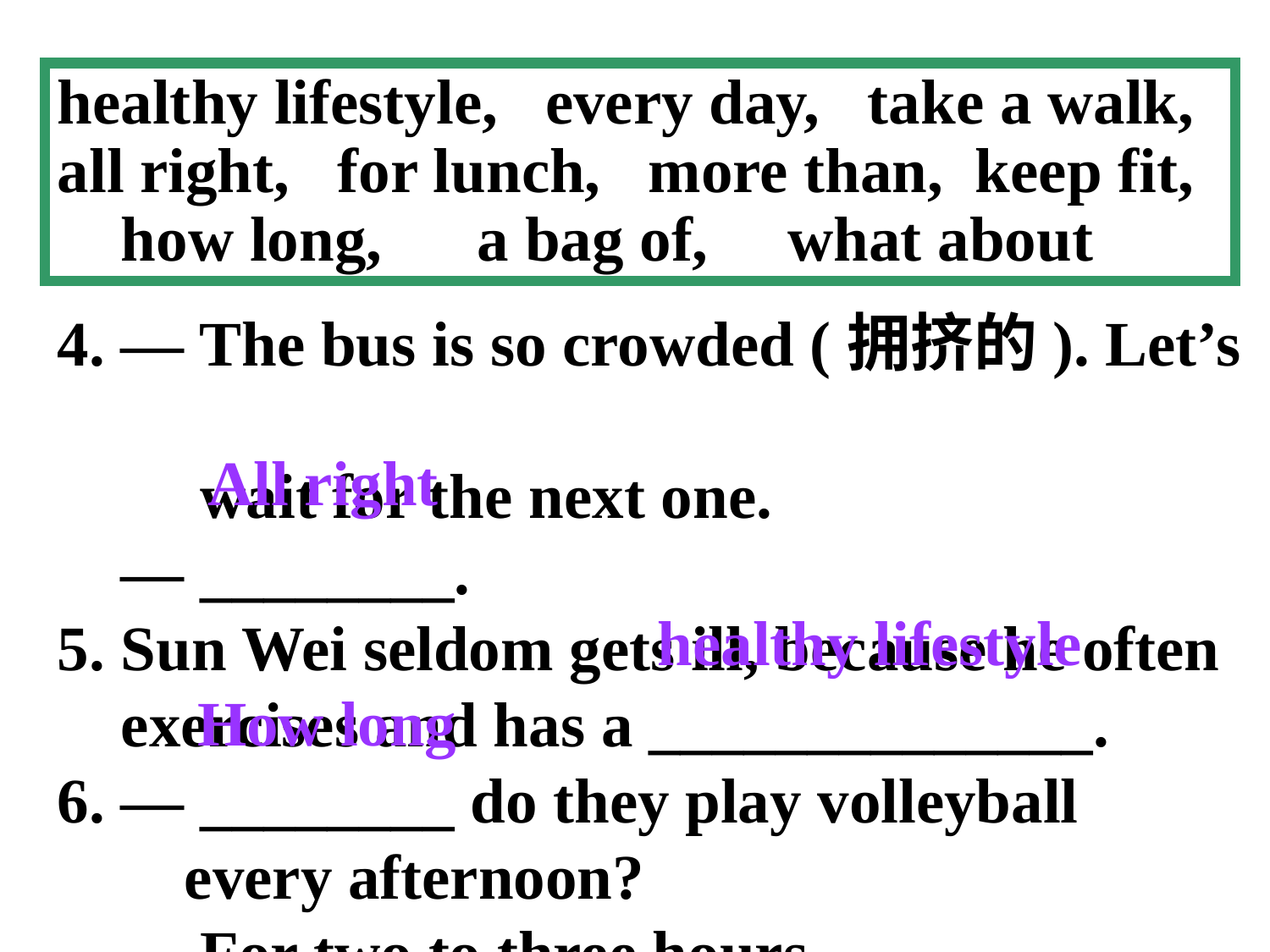

healthy lifestyle,   every day,   take a walk,
all right,   for lunch,   more than,  keep fit,  how long,      a bag of,     what about
4. — The bus is so crowded (拥挤的). Let’s
         wait for the next one.
    — ________.
5. Sun Wei seldom gets ill, because he often
    exercises and has a ______________.
6. — ________ do they play volleyball
        every afternoon?
    — For two to three hours.
All right
healthy lifestyle
How long